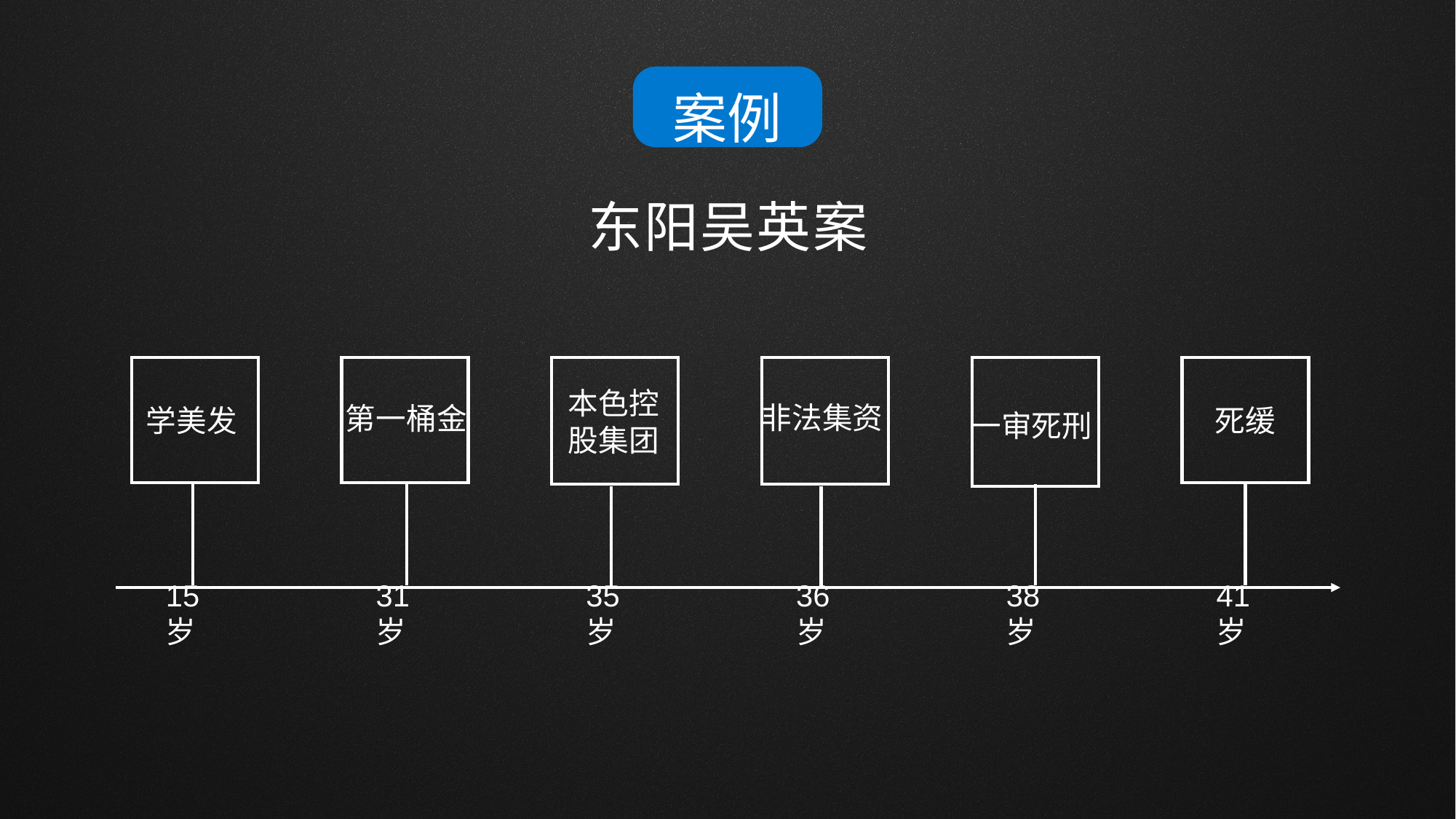

案例
东阳吴英案

本色控
股集团

死缓

学美发

非法集资
第一桶金
一审死刑

15岁
31岁
35岁
36岁
38岁
41岁